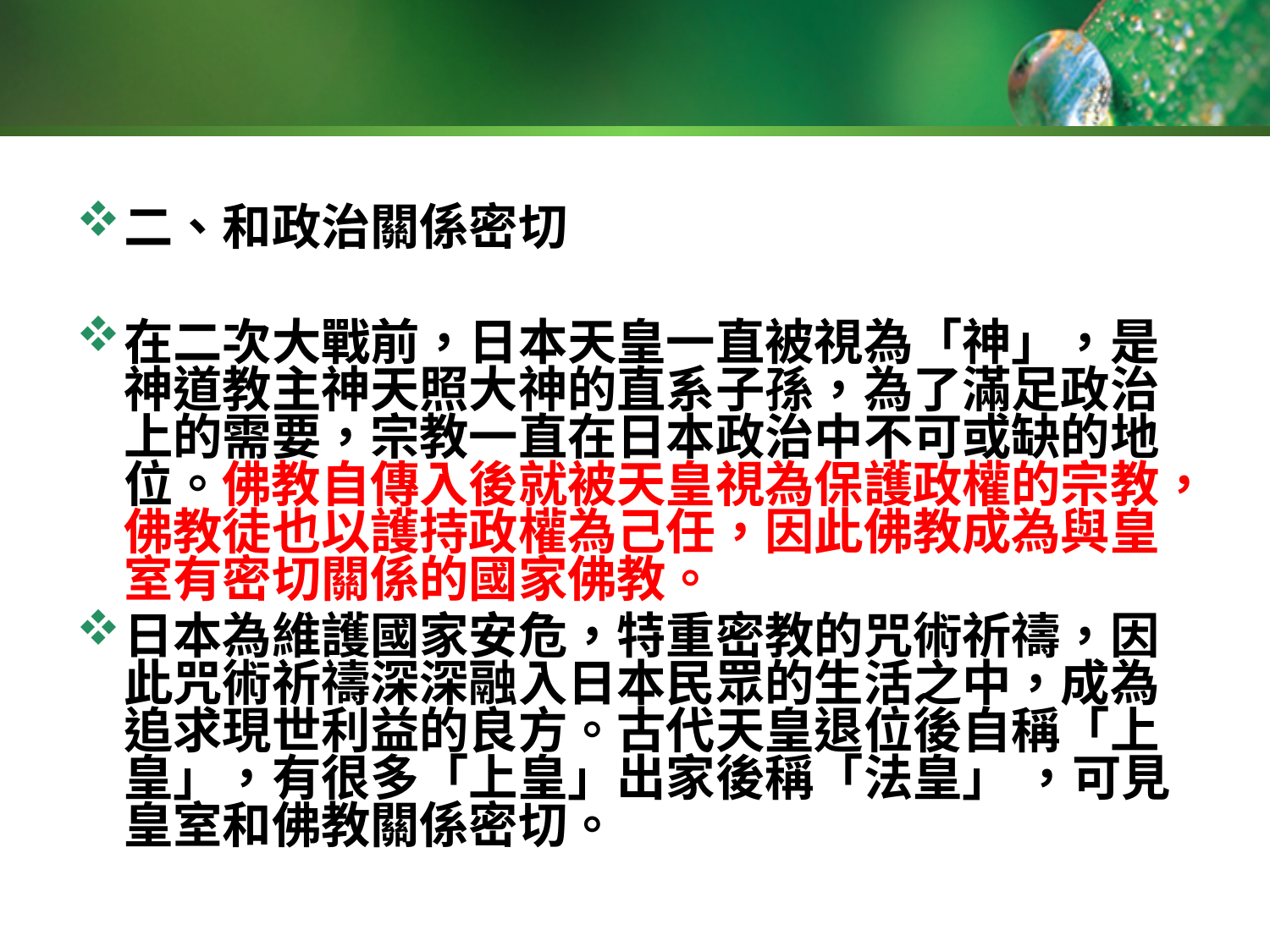

#
二、和政治關係密切

在二次大戰前，日本天皇一直被視為「神」，是神道教主神天照大神的直系子孫，為了滿足政治上的需要，宗教一直在日本政治中不可或缺的地位。佛教自傳入後就被天皇視為保護政權的宗教，佛教徒也以護持政權為己任，因此佛教成為與皇室有密切關係的國家佛教。
日本為維護國家安危，特重密教的咒術祈禱，因此咒術祈禱深深融入日本民眾的生活之中，成為追求現世利益的良方。古代天皇退位後自稱「上皇」，有很多「上皇」出家後稱「法皇」 ，可見皇室和佛教關係密切。